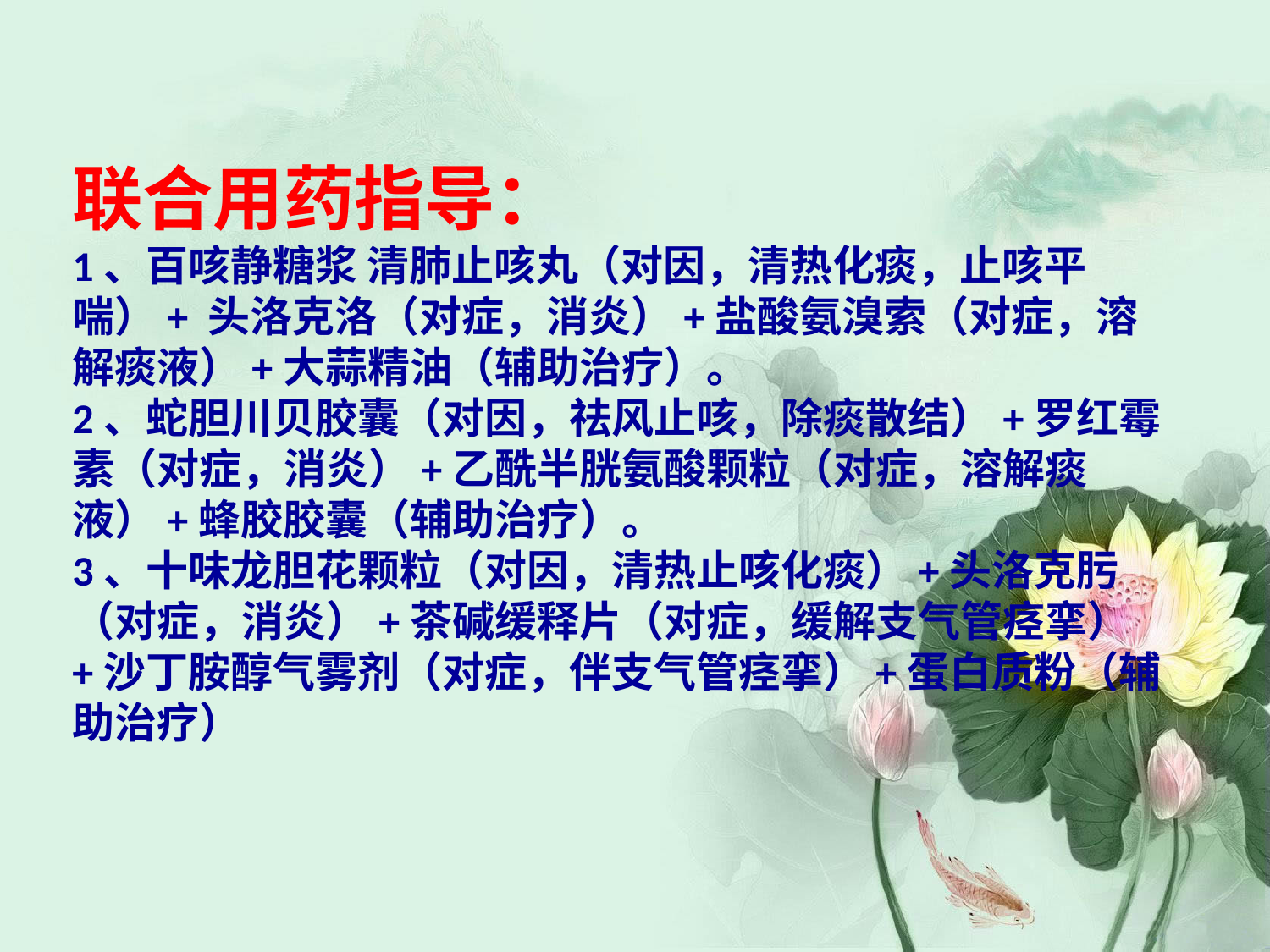

# 联合用药指导： 1、百咳静糖浆 清肺止咳丸（对因，清热化痰，止咳平喘）+ 头洛克洛（对症，消炎）+盐酸氨溴索（对症，溶解痰液）+大蒜精油（辅助治疗）。 2、蛇胆川贝胶囊（对因，祛风止咳，除痰散结）+罗红霉素（对症，消炎）+乙酰半胱氨酸颗粒（对症，溶解痰液）+蜂胶胶囊（辅助治疗）。 3、十味龙胆花颗粒（对因，清热止咳化痰）+头洛克肟（对症，消炎）+茶碱缓释片（对症，缓解支气管痉挛）+沙丁胺醇气雾剂（对症，伴支气管痉挛）+蛋白质粉（辅助治疗）